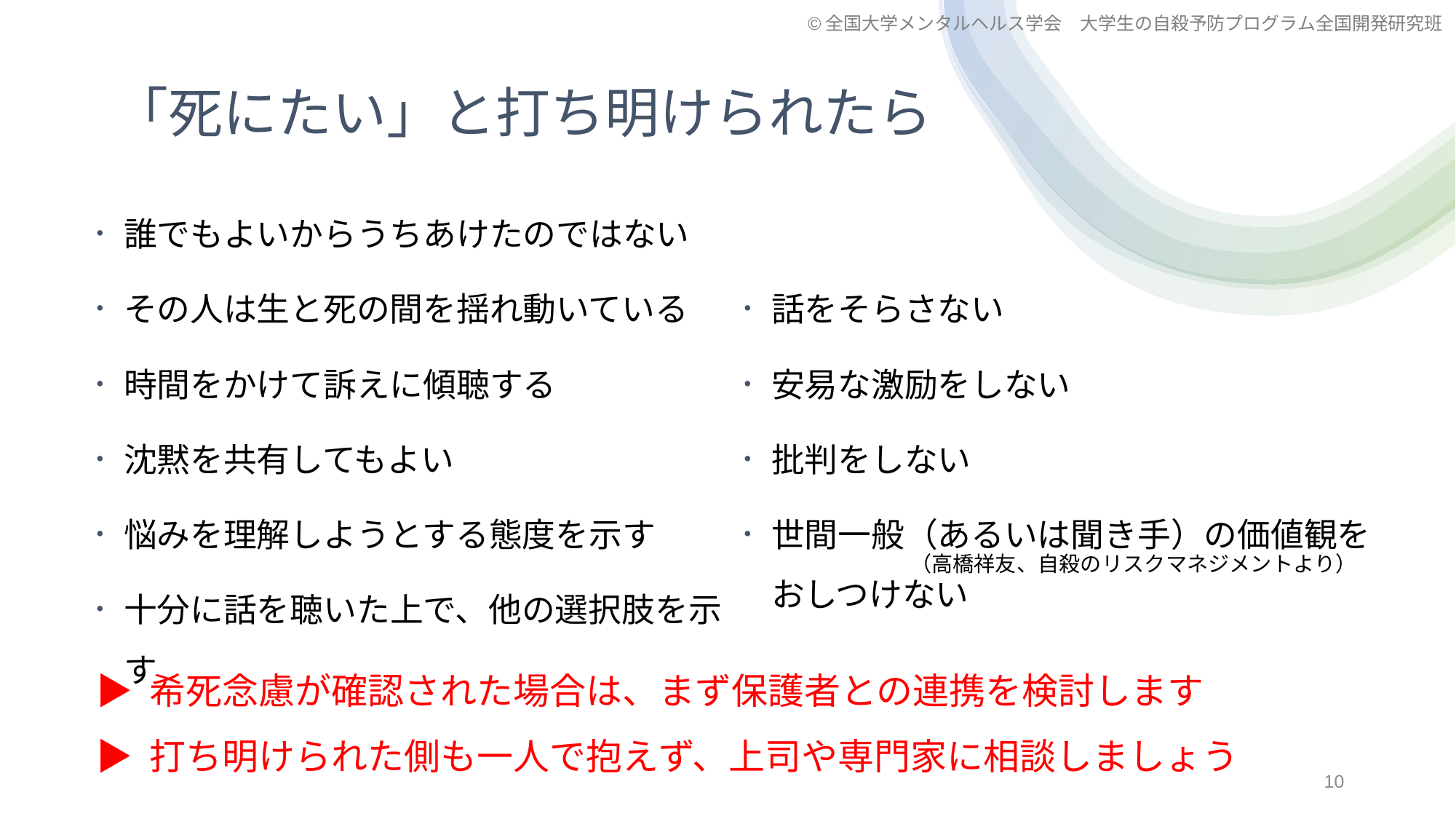

©全国大学メンタルヘルス学会　大学生の自殺予防プログラム全国開発研究班
# 「死にたい」と打ち明けられたら
誰でもよいからうちあけたのではない
その人は生と死の間を揺れ動いている
時間をかけて訴えに傾聴する
沈黙を共有してもよい
悩みを理解しようとする態度を示す
十分に話を聴いた上で、他の選択肢を示す

話をそらさない
安易な激励をしない
批判をしない
世間一般（あるいは聞き手）の価値観を
おしつけない

（高橋祥友、自殺のリスクマネジメントより）
▶ 希死念慮が確認された場合は、まず保護者との連携を検討します
▶ 打ち明けられた側も一人で抱えず、上司や専門家に相談しましょう
10